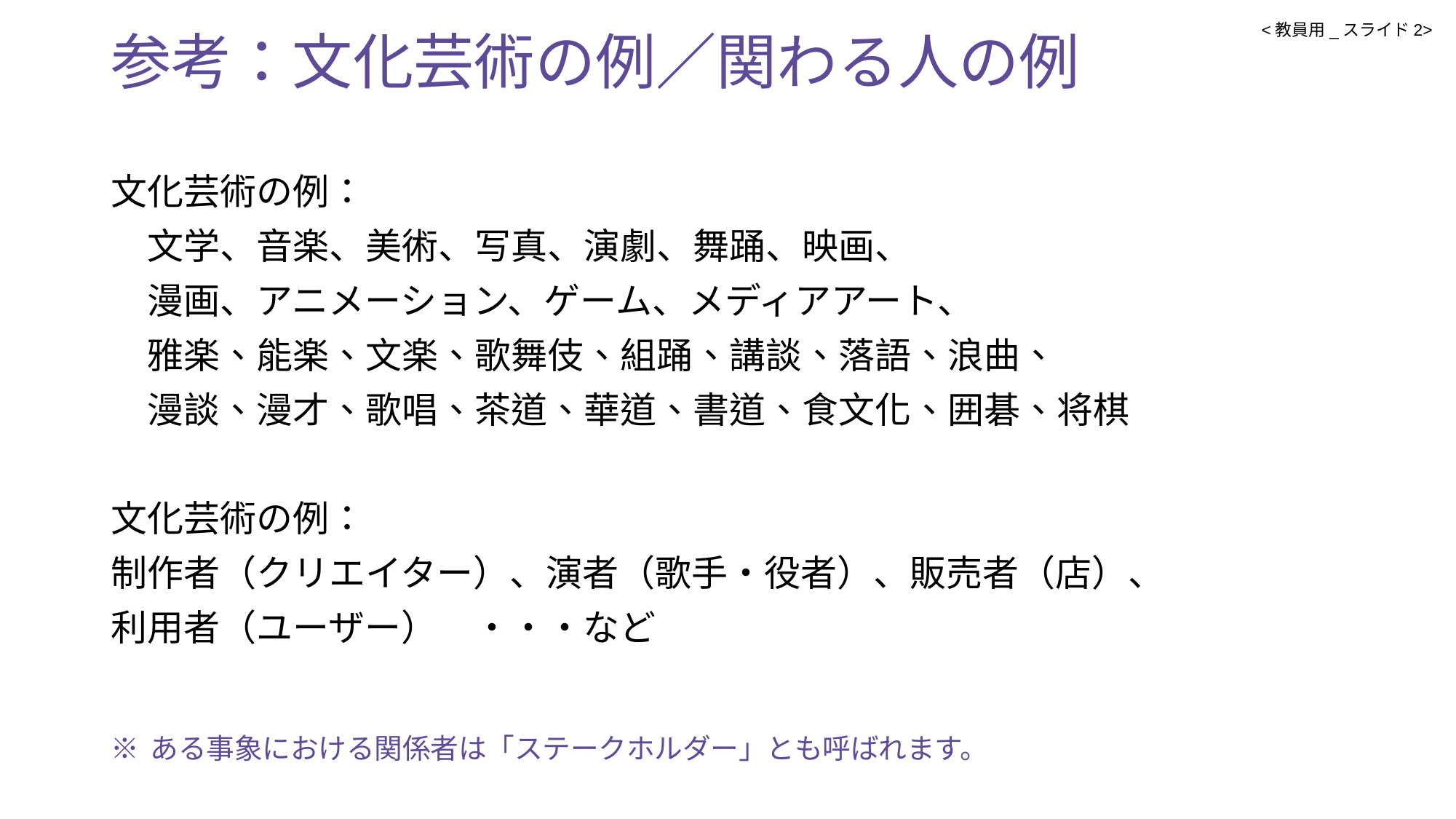

# 参考：文化芸術の例／関わる人の例
<教員用_スライド2>
文化芸術の例：
　文学、音楽、美術、写真、演劇、舞踊、映画、
　漫画、アニメーション、ゲーム、メディアアート、
　雅楽、能楽、文楽、歌舞伎、組踊、講談、落語、浪曲、
　漫談、漫才、歌唱、茶道、華道、書道、食文化、囲碁、将棋

文化芸術の例：
制作者（クリエイター）、演者（歌手・役者）、販売者（店）、
利用者（ユーザー）　・・・など

※ある事象における関係者は「ステークホルダー」とも呼ばれます。